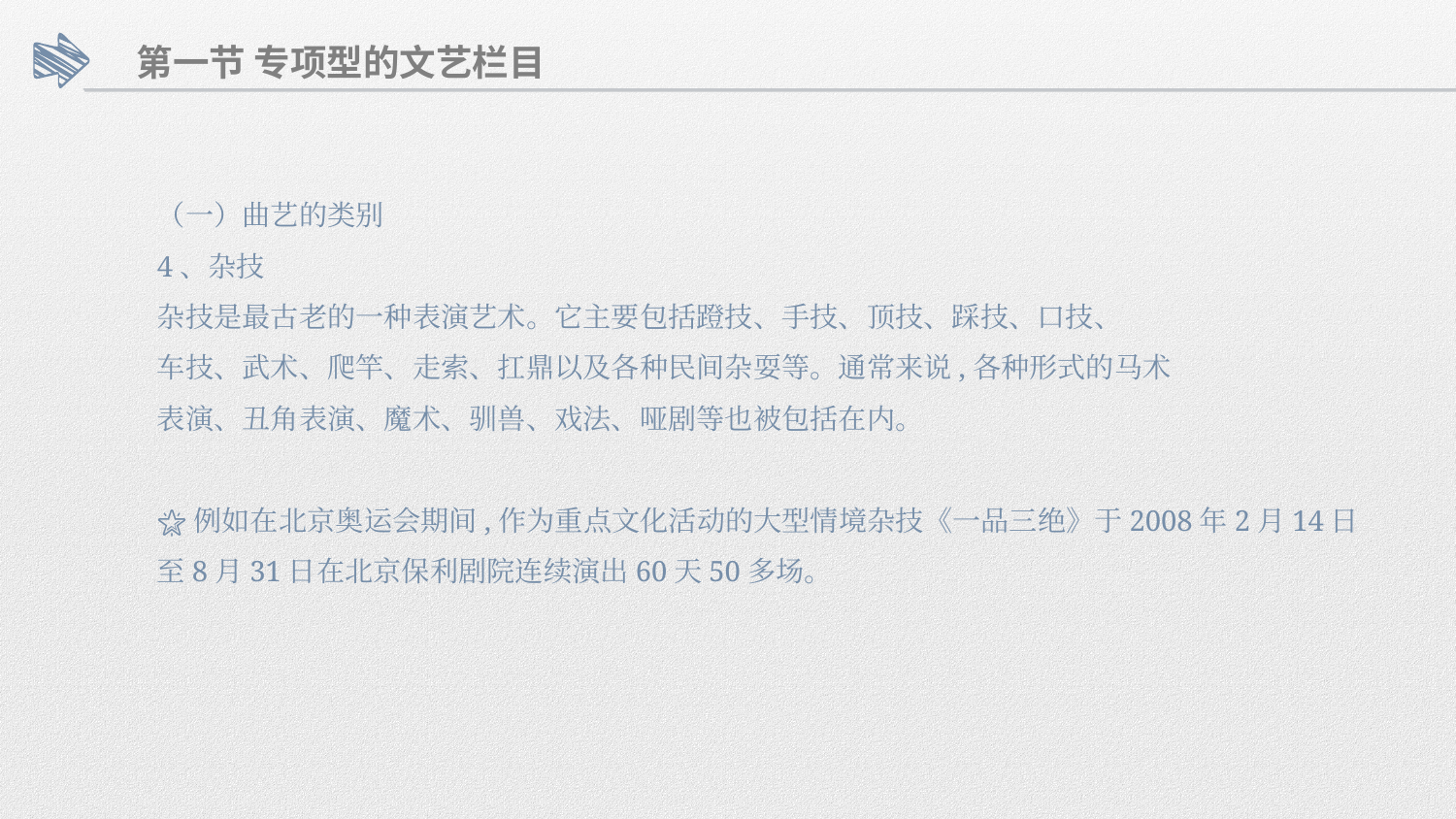

第一节 专项型的文艺栏目
（一）曲艺的类别
4、杂技
杂技是最古老的一种表演艺术。它主要包括蹬技、手技、顶技、踩技、口技、
车技、武术、爬竿、走索、扛鼎以及各种民间杂耍等。通常来说,各种形式的马术
表演、丑角表演、魔术、驯兽、戏法、哑剧等也被包括在内。

🌟例如在北京奥运会期间,作为重点文化活动的大型情境杂技《一品三绝》于2008年2月14日
至8月31日在北京保利剧院连续演出60天50多场。